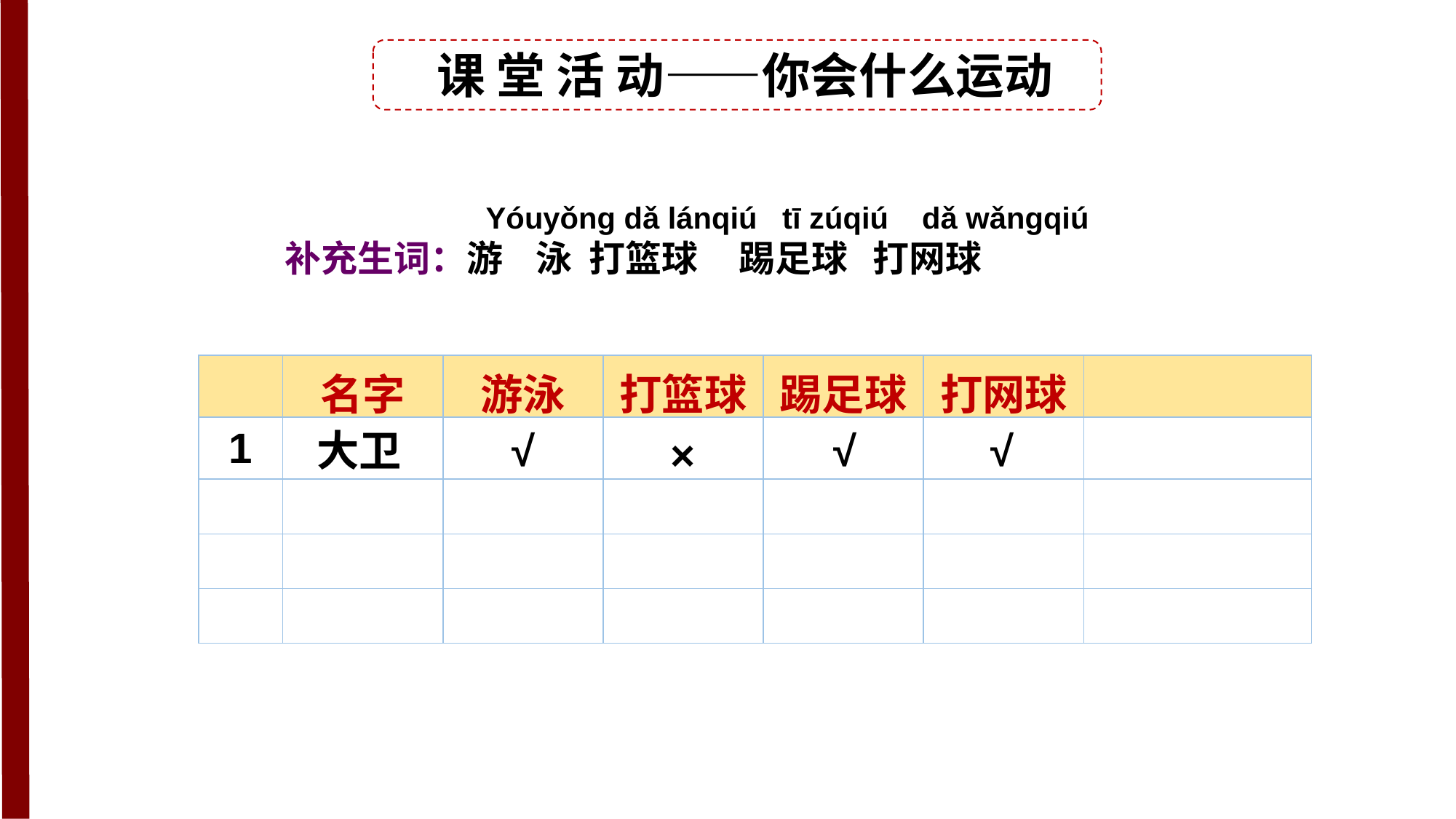

课 堂 活 动——你会什么运动

                        Yóuyǒng dǎ lánqiú   tī zúqiú    dǎ wǎngqiú
补充生词：游    泳  打篮球     踢足球   打网球
|  | 名字 | 游泳 | 打篮球 | 踢足球 | 打网球 |  |
| --- | --- | --- | --- | --- | --- | --- |
| 1 |  |  |  |  |  |  |
|  |  |  |  |  |  |  |
|  |  |  |  |  |  |  |
|  |  |  |  |  |  |  |
大卫
√
√
√
×